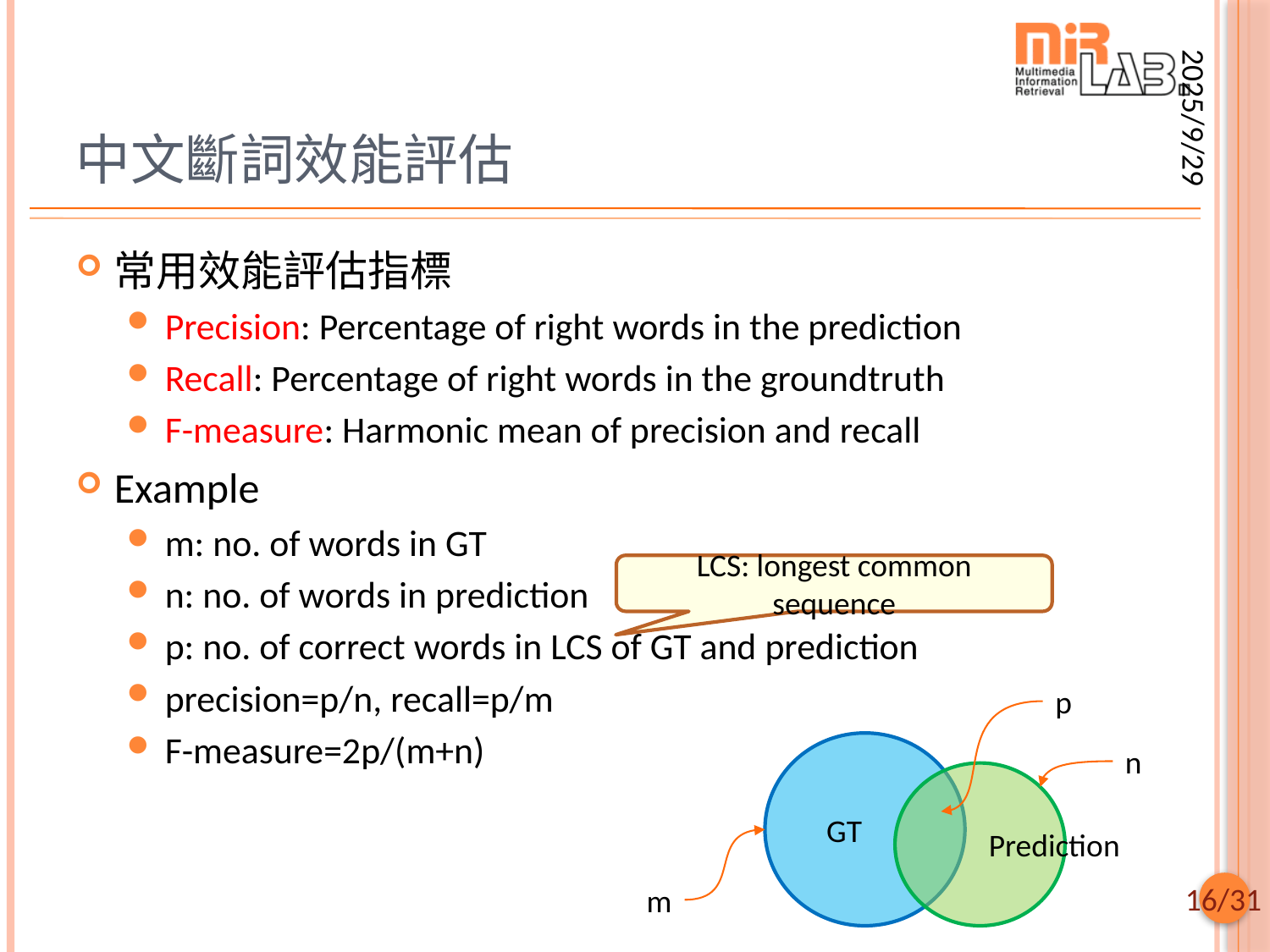

# 中文斷詞效能評估
2025/9/29
常用效能評估指標
Precision: Percentage of right words in the prediction
Recall: Percentage of right words in the groundtruth
F-measure: Harmonic mean of precision and recall
Example
m: no. of words in GT
n: no. of words in prediction
p: no. of correct words in LCS of GT and prediction
precision=p/n, recall=p/m
F-measure=2p/(m+n)
LCS: longest common sequence
p

n

GT
Prediction
m